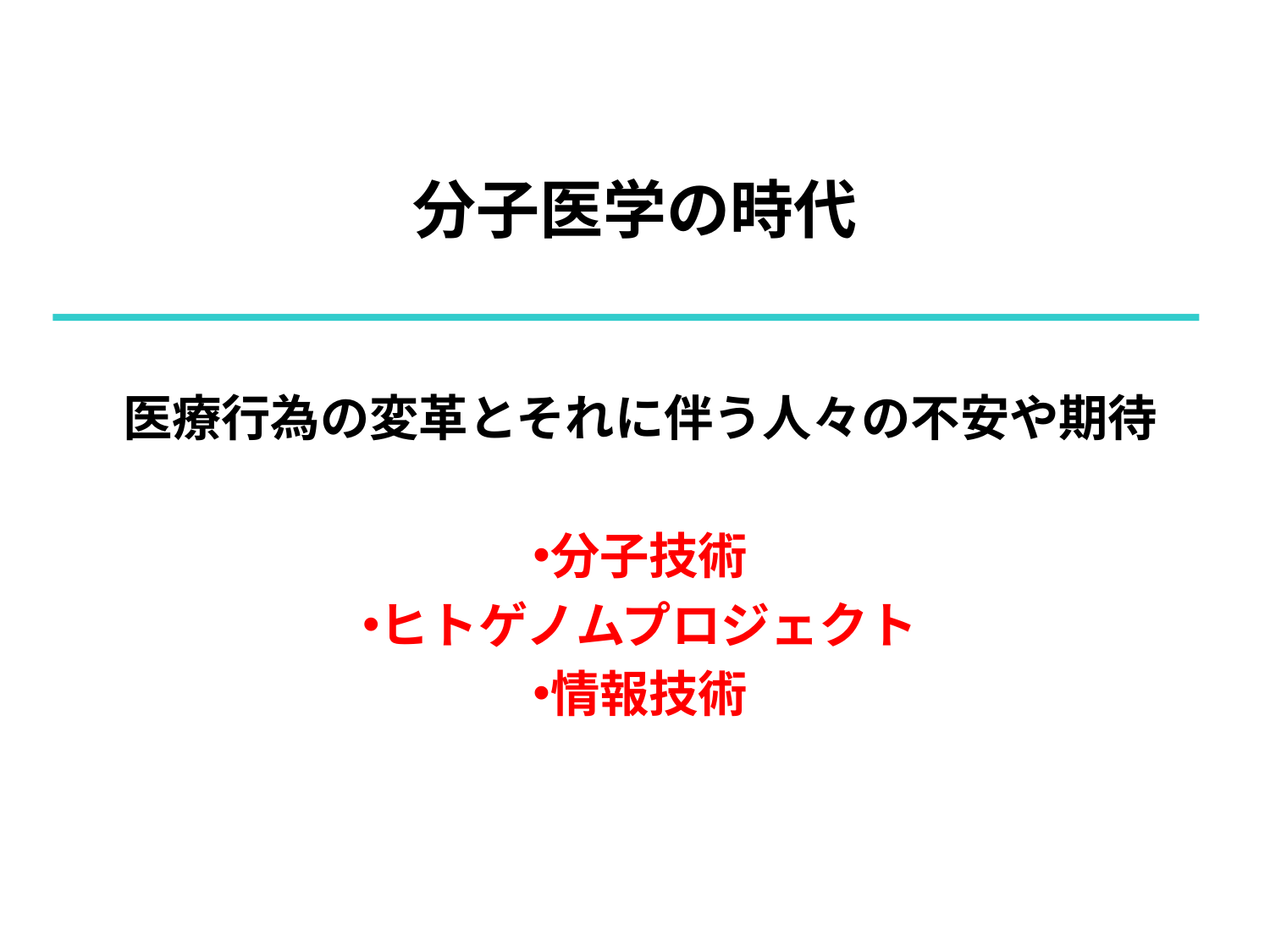

# 分子医学の時代

医療行為の変革とそれに伴う人々の不安や期待

分子技術
ヒトゲノムプロジェクト
情報技術